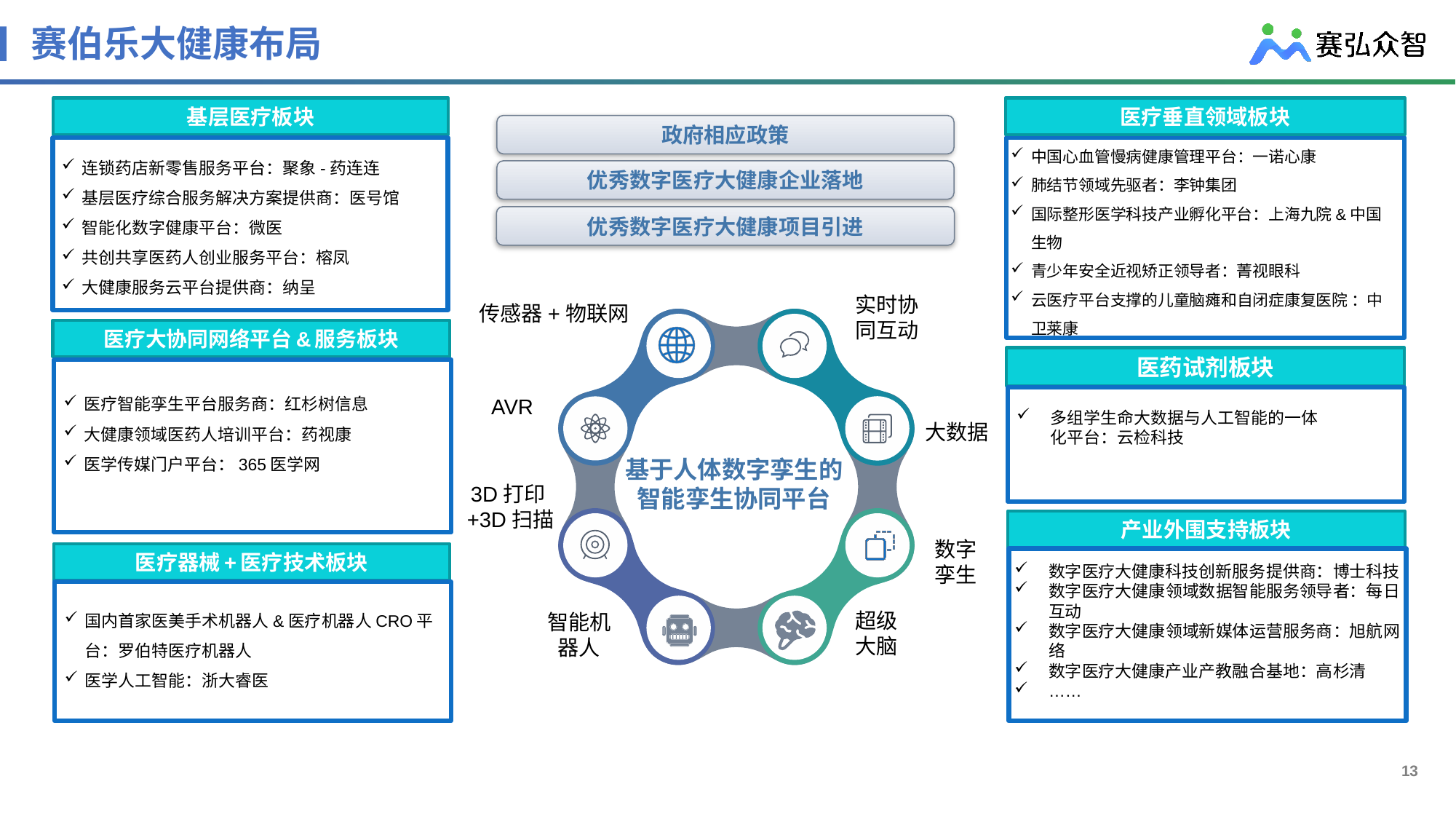

# 赛伯乐大健康布局
基层医疗板块

连锁药店新零售服务平台：聚象-药连连
基层医疗综合服务解决方案提供商：医号馆
智能化数字健康平台：微医
共创共享医药人创业服务平台：榕凤
大健康服务云平台提供商：纳呈
医疗垂直领域板块
中国心血管慢病健康管理平台：一诺心康
肺结节领域先驱者：李钟集团
国际整形医学科技产业孵化平台：上海九院&中国生物
青少年安全近视矫正领导者：菁视眼科
云医疗平台支撑的儿童脑瘫和自闭症康复医院 ：中卫莱康

政府相应政策
优秀数字医疗大健康企业落地
优秀数字医疗大健康项目引进
实时协同互动
传感器+物联网

AVR
大数据
基于人体数字孪生的
智能孪生协同平台
3D打印+3D扫描
医疗大协同网络平台&服务板块

医疗智能孪生平台服务商：红杉树信息
大健康领域医药人培训平台：药视康
医学传媒门户平台：365医学网

医药试剂板块

多组学生命大数据与人工智能的一体化平台：云检科技
产业外围支持板块

数字
孪生
医疗器械+医疗技术板块

国内首家医美手术机器人&医疗机器人CRO平台：罗伯特医疗机器人
医学人工智能：浙大睿医
数字医疗大健康科技创新服务提供商：博士科技
数字医疗大健康领域数据智能服务领导者：每日互动
数字医疗大健康领域新媒体运营服务商：旭航网络
数字医疗大健康产业产教融合基地：高杉清
……
超级大脑
智能机器人